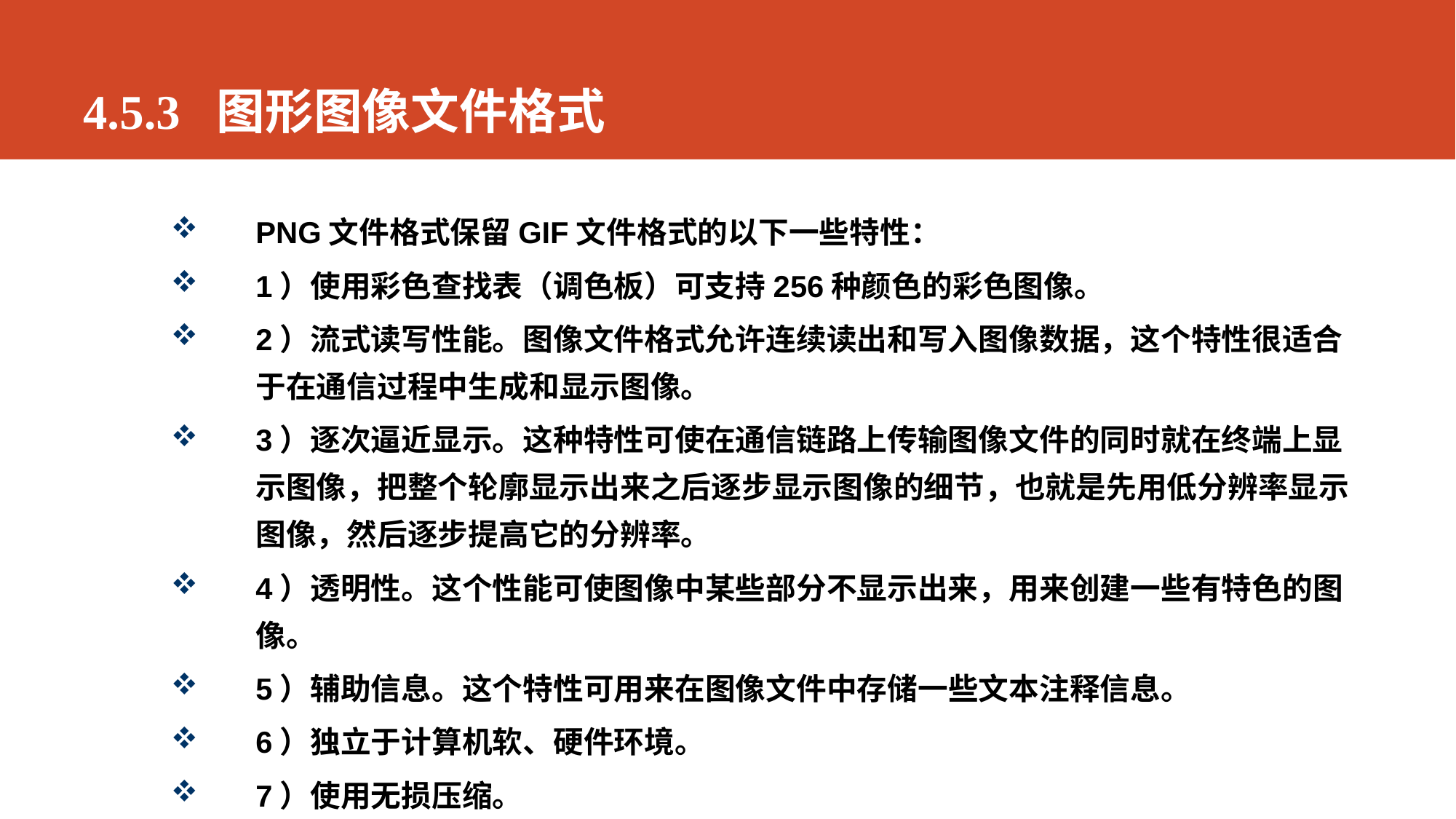

# 4.5.3  图形图像文件格式
PNG文件格式保留GIF文件格式的以下一些特性：
1）使用彩色查找表（调色板）可支持256种颜色的彩色图像。
2）流式读写性能。图像文件格式允许连续读出和写入图像数据，这个特性很适合于在通信过程中生成和显示图像。
3）逐次逼近显示。这种特性可使在通信链路上传输图像文件的同时就在终端上显示图像，把整个轮廓显示出来之后逐步显示图像的细节，也就是先用低分辨率显示图像，然后逐步提高它的分辨率。
4）透明性。这个性能可使图像中某些部分不显示出来，用来创建一些有特色的图像。
5）辅助信息。这个特性可用来在图像文件中存储一些文本注释信息。
6）独立于计算机软、硬件环境。
7）使用无损压缩。